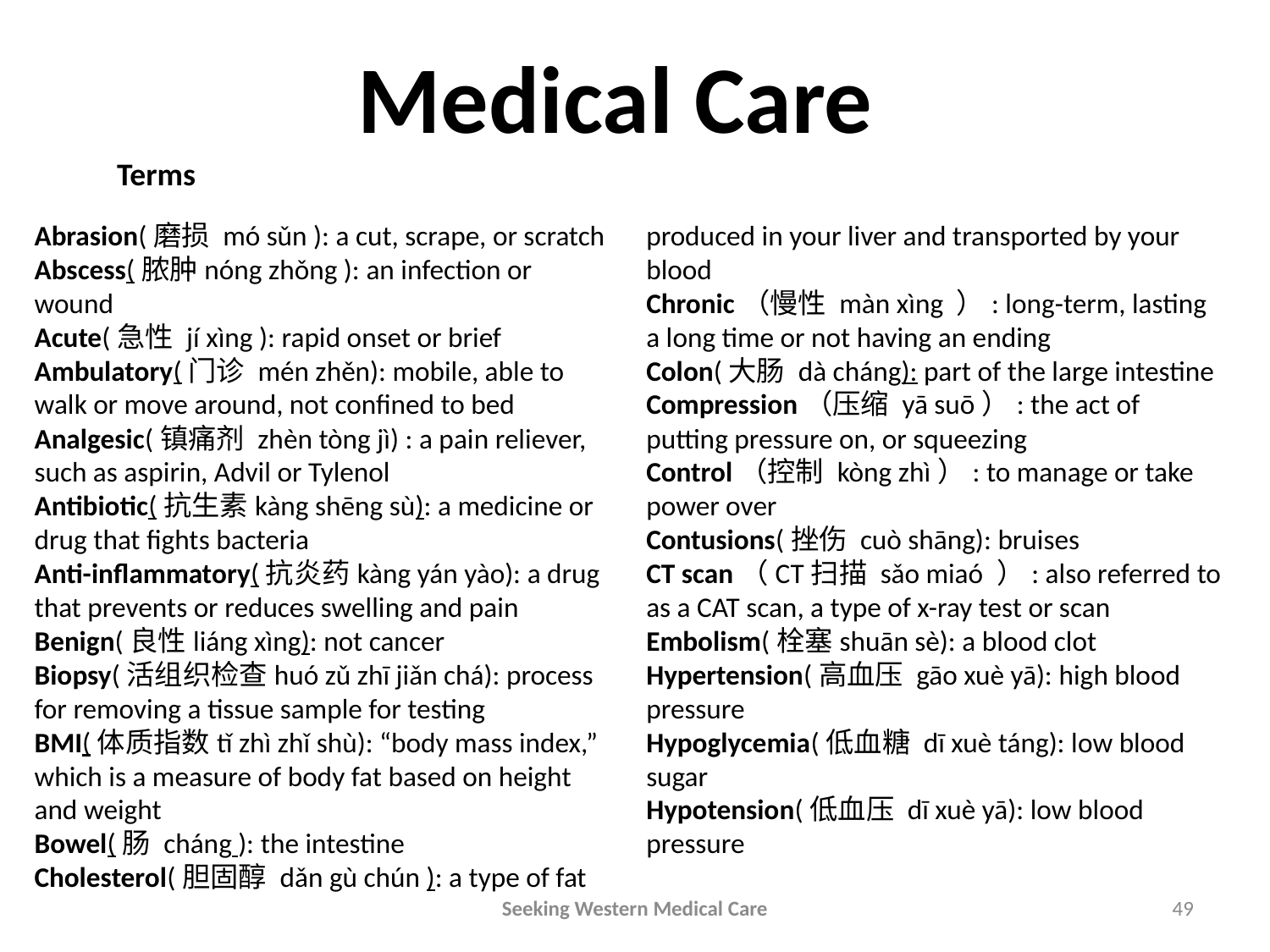

Medical Care
Terms

Abrasion(磨损 mó sǔn ): a cut, scrape, or scratch
Abscess(脓肿nóng zhǒng ): an infection or wound
Acute(急性 jí xìng ): rapid onset or brief
Ambulatory(门诊 mén zhěn): mobile, able to walk or move around, not confined to bed
Analgesic(镇痛剂 zhèn tòng jì) : a pain reliever, such as aspirin, Advil or Tylenol
Antibiotic(抗生素kàng shēng sù): a medicine or drug that fights bacteria
Anti-inflammatory(抗炎药kàng yán yào): a drug that prevents or reduces swelling and pain
Benign(良性liáng xìng): not cancer
Biopsy(活组织检查huó zǔ zhī jiǎn chá): process for removing a tissue sample for testing
BMI(体质指数tǐ zhì zhǐ shù): “body mass index,” which is a measure of body fat based on height and weight
Bowel(肠 cháng ): the intestine
Cholesterol(胆固醇 dǎn gù chún ): a type of fat produced in your liver and transported by your blood
Chronic（慢性 màn xìng ）: long-term, lasting a long time or not having an ending
Colon(大肠 dà cháng): part of the large intestine
Compression（压缩 yā suō）: the act of putting pressure on, or squeezing
Control（控制 kòng zhì）: to manage or take power over
Contusions(挫伤 cuò shāng): bruises
CT scan（CT扫描 sǎo miaó ）: also referred to as a CAT scan, a type of x-ray test or scan
Embolism(栓塞shuān sè): a blood clot
Hypertension(高血压 gāo xuè yā): high blood pressure
Hypoglycemia(低血糖 dī xuè táng): low blood sugar
Hypotension(低血压 dī xuè yā): low blood pressure
Seeking Western Medical Care
49